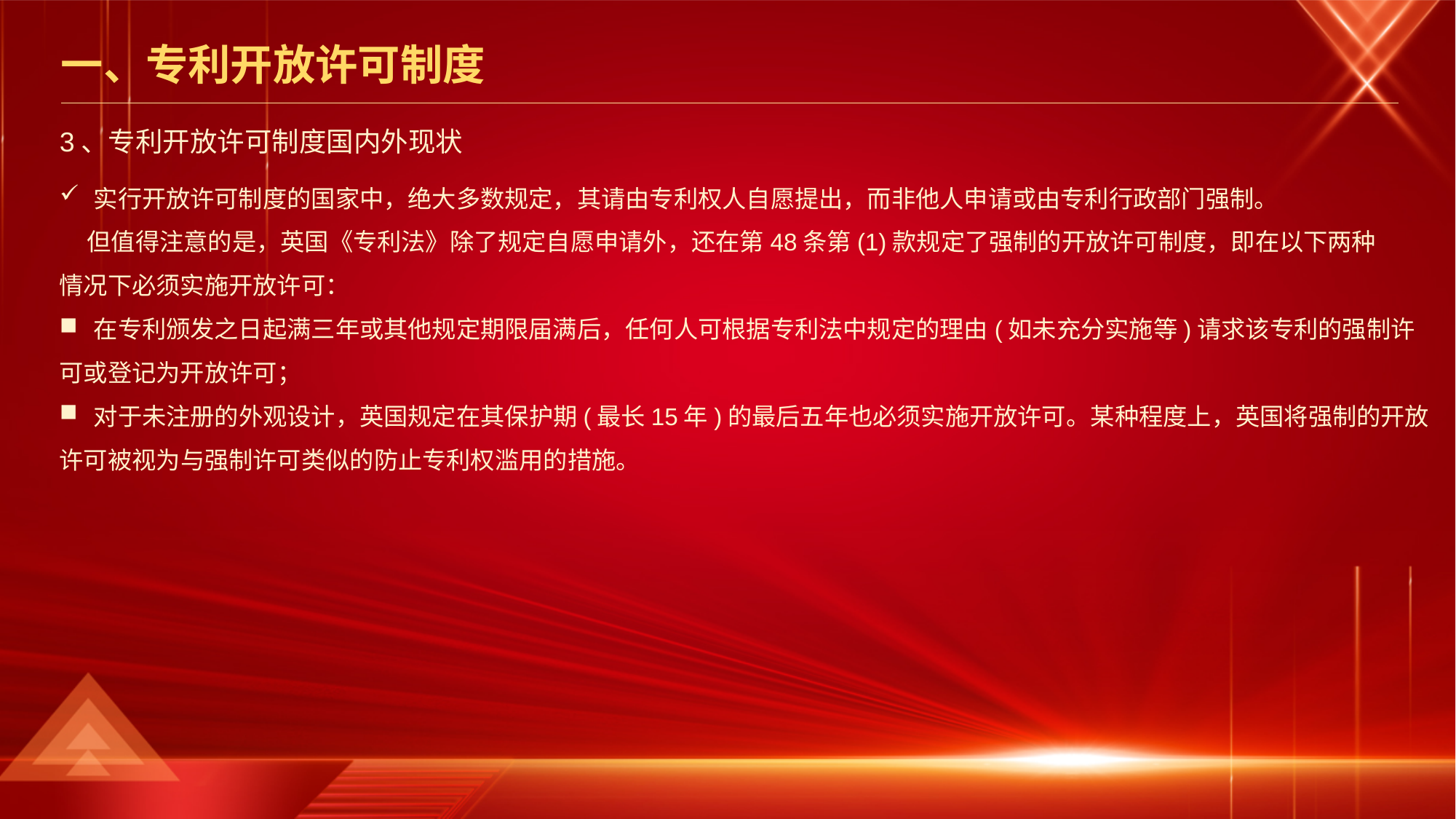

一、专利开放许可制度
3、专利开放许可制度国内外现状
实行开放许可制度的国家中，绝大多数规定，其请由专利权人自愿提出，而非他人申请或由专利行政部门强制。
    但值得注意的是，英国《专利法》除了规定自愿申请外，还在第48条第(1)款规定了强制的开放许可制度，即在以下两种
情况下必须实施开放许可：
在专利颁发之日起满三年或其他规定期限届满后，任何人可根据专利法中规定的理由(如未充分实施等)请求该专利的强制许
可或登记为开放许可；
对于未注册的外观设计，英国规定在其保护期(最长15年)的最后五年也必须实施开放许可。某种程度上，英国将强制的开放
许可被视为与强制许可类似的防止专利权滥用的措施。